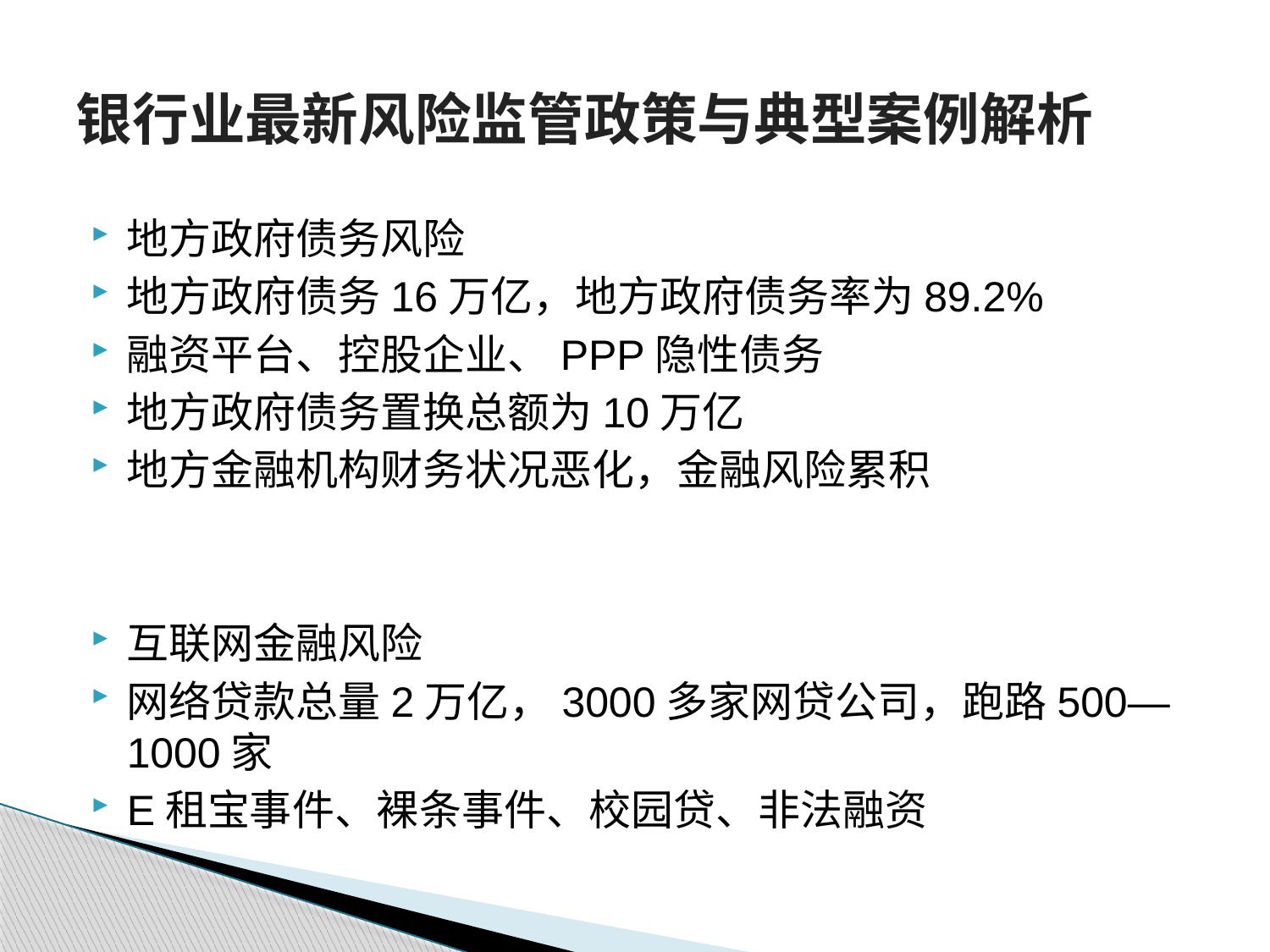

# 银行业最新风险监管政策与典型案例解析
地方政府债务风险
地方政府债务16万亿，地方政府债务率为89.2%
融资平台、控股企业、PPP隐性债务
地方政府债务置换总额为10万亿
地方金融机构财务状况恶化，金融风险累积

互联网金融风险
网络贷款总量2万亿，3000多家网贷公司，跑路500—1000家
E租宝事件、裸条事件、校园贷、非法融资